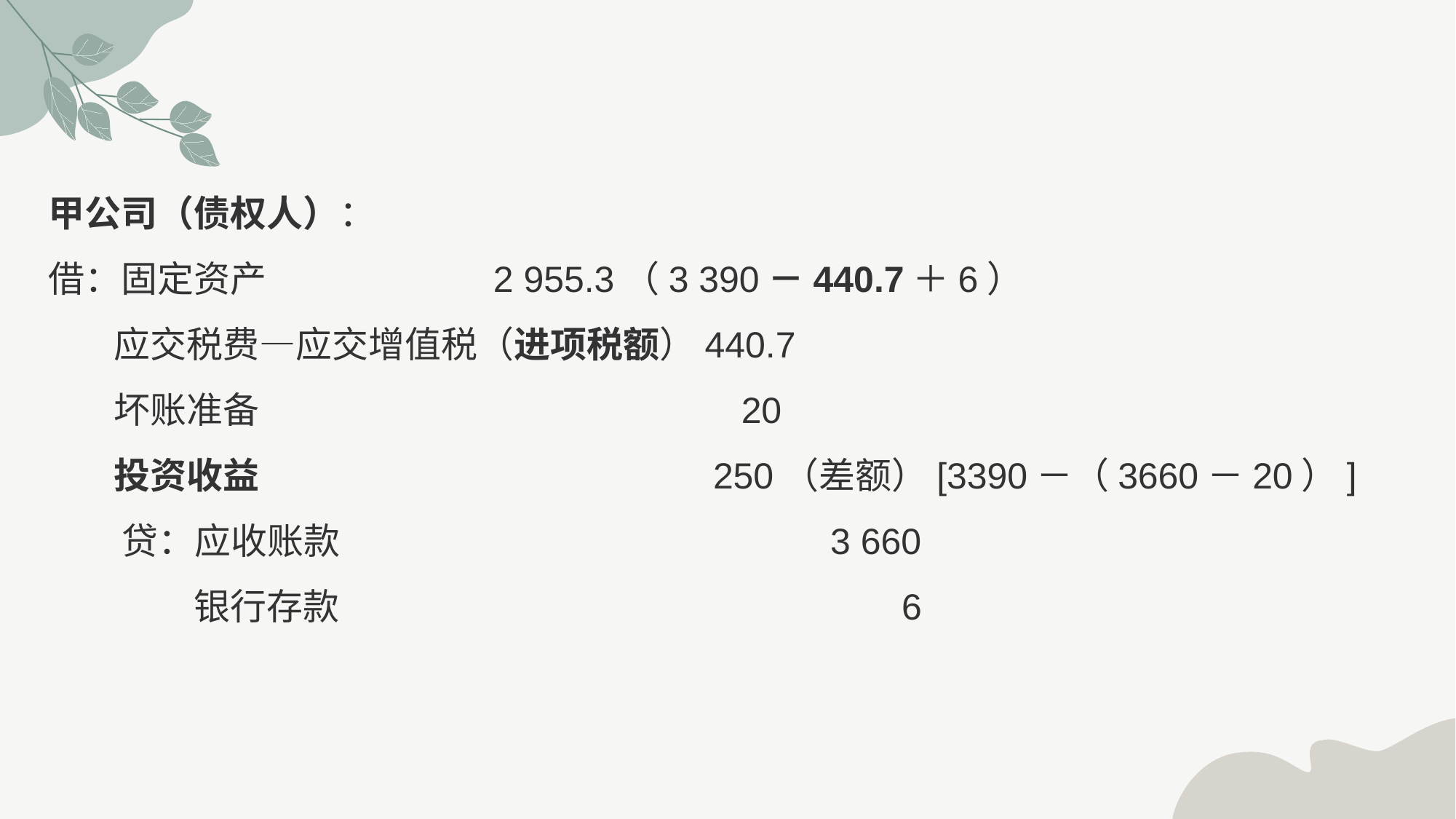

甲公司（债权人）：借：固定资产　　　　　　2 955.3（3 390－440.7＋6）
       应交税费—应交增值税（进项税额）440.7
       坏账准备　　　　　　　　　　　　　20
       投资收益　　　　　　　　　　　　 250（差额）[3390－（3660－20）]
        贷：应收账款　　　　　　 　　　　　　　3 660
　　　　银行存款　　　　　　　　 　　　　　　　6